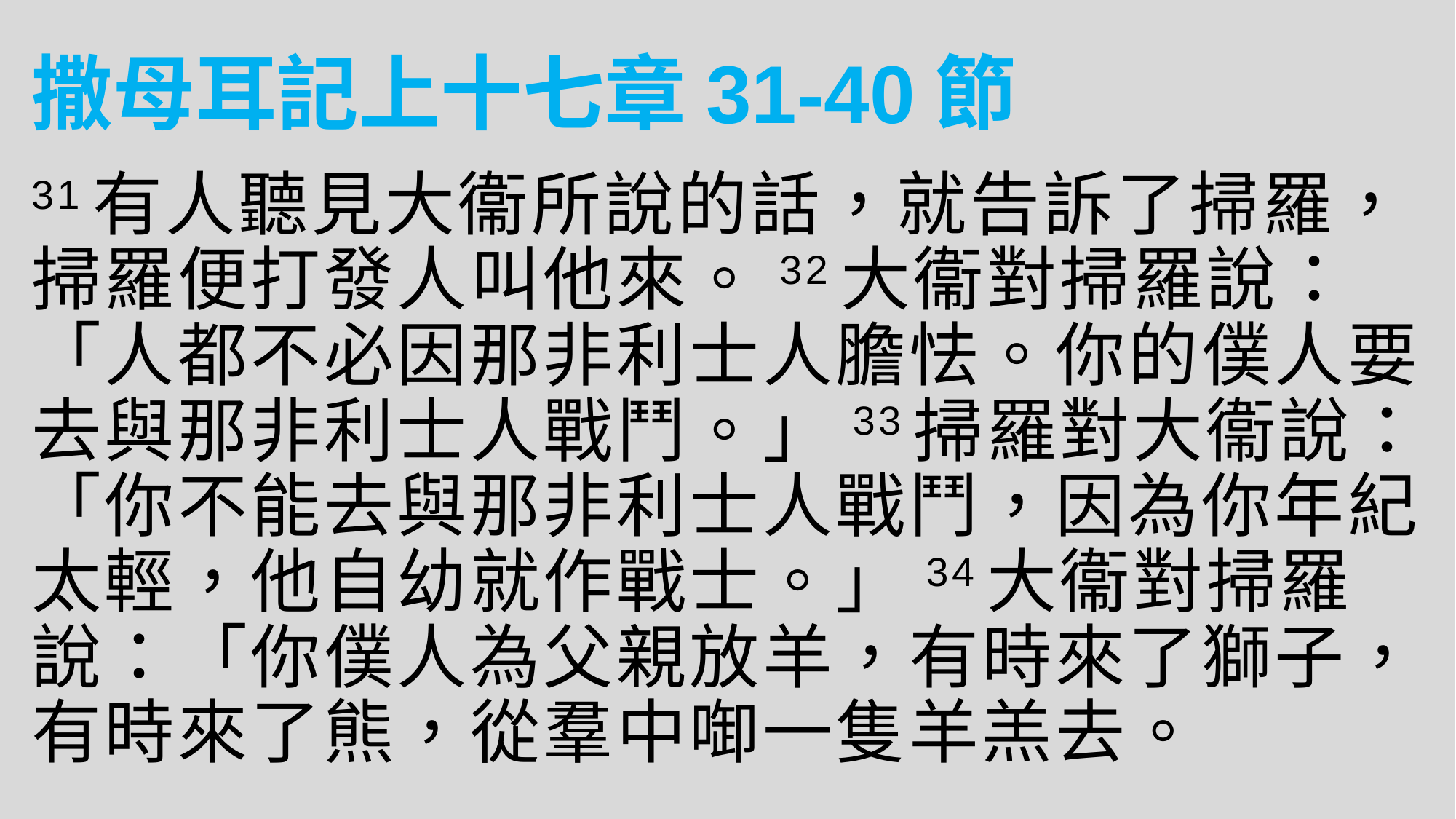

# 撒母耳記上十七章31-40節
31有人聽見大衞所說的話，就告訴了掃羅，掃羅便打發人叫他來。32大衞對掃羅說：「人都不必因那非利士人膽怯。你的僕人要去與那非利士人戰鬥。」33掃羅對大衞說：「你不能去與那非利士人戰鬥，因為你年紀太輕，他自幼就作戰士。」34大衞對掃羅說：「你僕人為父親放羊，有時來了獅子，有時來了熊，從羣中啣一隻羊羔去。